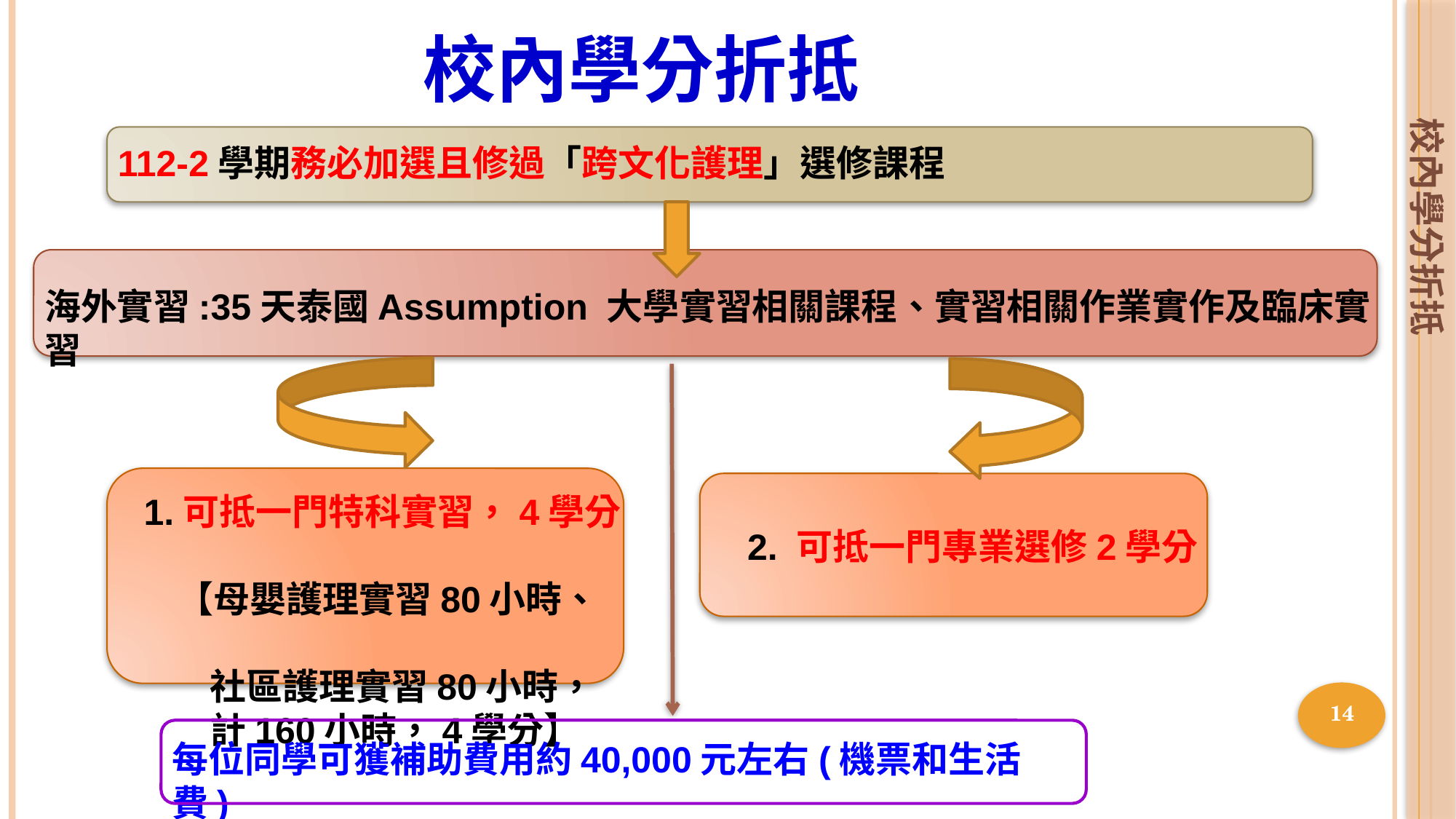

# 校內學分折抵
校內學分折抵

112-2學期務必加選且修過「跨文化護理」選修課程

海外實習:35天泰國Assumption 大學實習相關課程、實習相關作業實作及臨床實習

1.可抵一門特科實習，4學分
   【母嬰護理實習80小時、
       社區護理實習80小時，
       計160小時，4學分】

2. 可抵一門專業選修2學分

14

每位同學可獲補助費用約40,000元左右(機票和生活費)